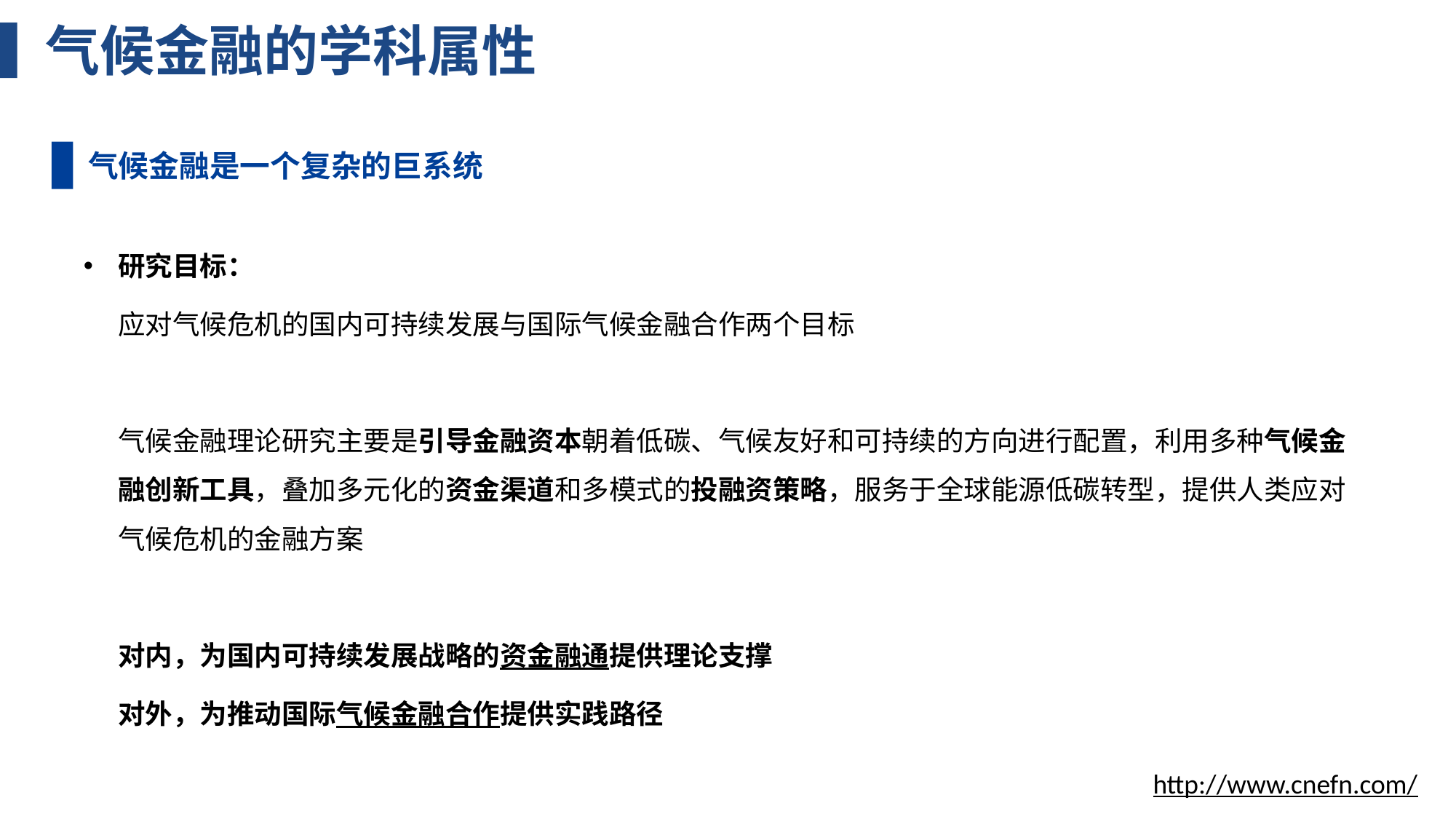

# 气候金融的学科属性
气候金融是一个复杂的巨系统

研究目标：
应对气候危机的国内可持续发展与国际气候金融合作两个目标

气候金融理论研究主要是引导金融资本朝着低碳、气候友好和可持续的方向进行配置，利用多种气候金融创新工具，叠加多元化的资金渠道和多模式的投融资策略，服务于全球能源低碳转型，提供人类应对气候危机的金融方案

对内，为国内可持续发展战略的资金融通提供理论支撑
对外，为推动国际气候金融合作提供实践路径